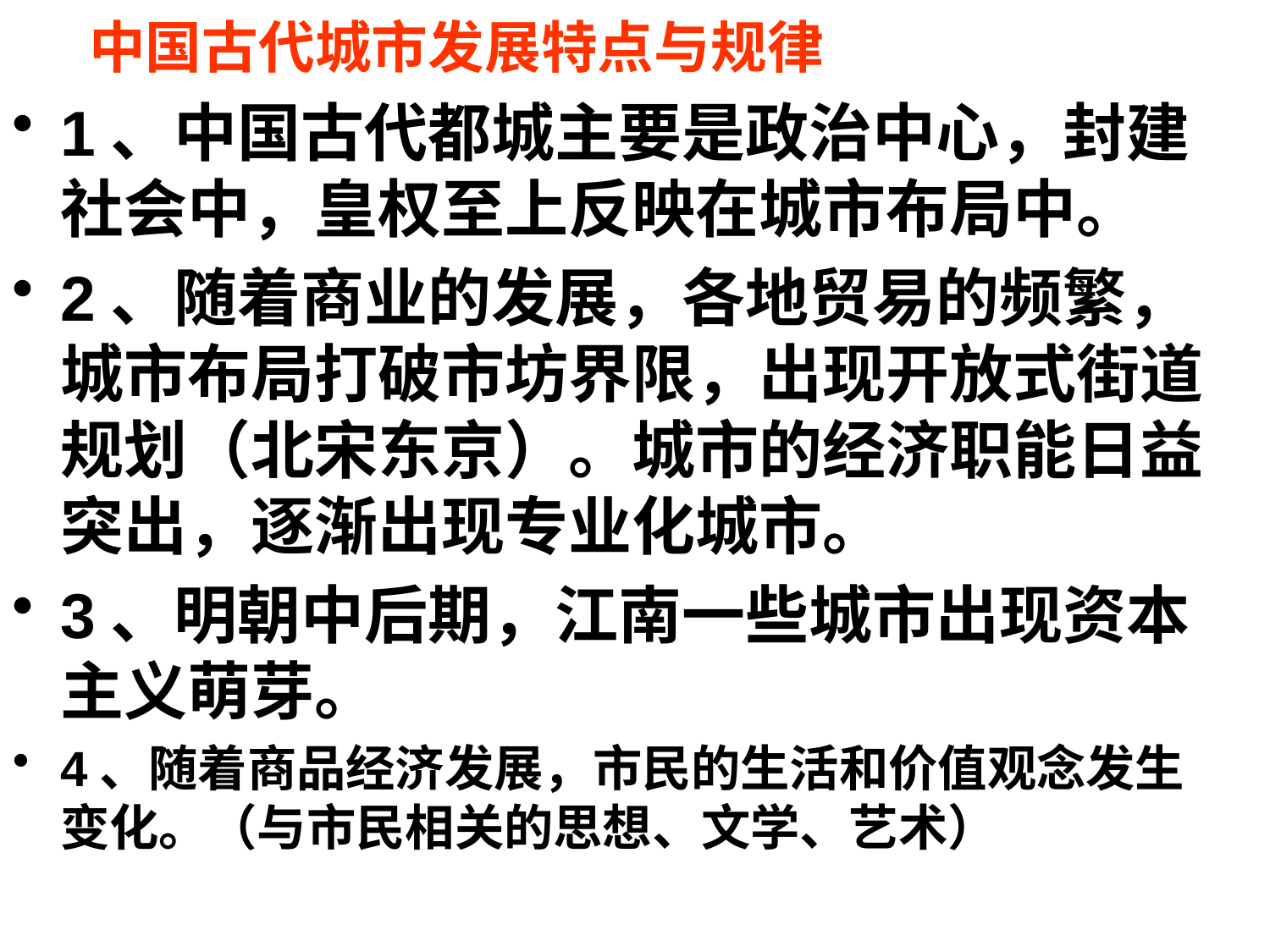

# 中国古代城市发展特点与规律
1、中国古代都城主要是政治中心，封建社会中，皇权至上反映在城市布局中。
2、随着商业的发展，各地贸易的频繁，城市布局打破市坊界限，出现开放式街道规划（北宋东京）。城市的经济职能日益突出，逐渐出现专业化城市。
3、明朝中后期，江南一些城市出现资本主义萌芽。
4、随着商品经济发展，市民的生活和价值观念发生变化。（与市民相关的思想、文学、艺术）